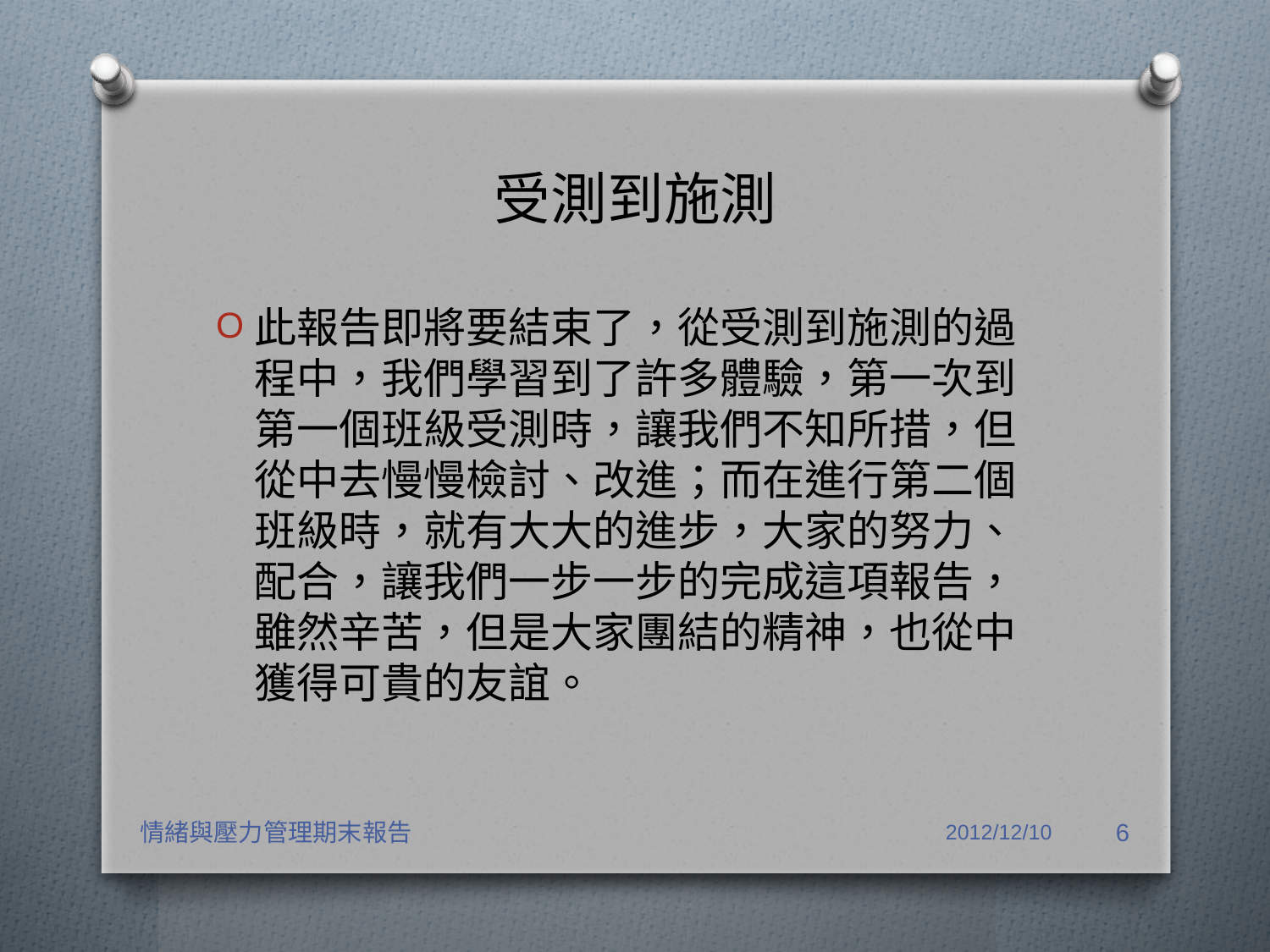

# 受測到施測
此報告即將要結束了，從受測到施測的過程中，我們學習到了許多體驗，第一次到第一個班級受測時，讓我們不知所措，但從中去慢慢檢討、改進；而在進行第二個班級時，就有大大的進步，大家的努力、配合，讓我們一步一步的完成這項報告，雖然辛苦，但是大家團結的精神，也從中獲得可貴的友誼。
情緒與壓力管理期末報告
2012/12/10
6